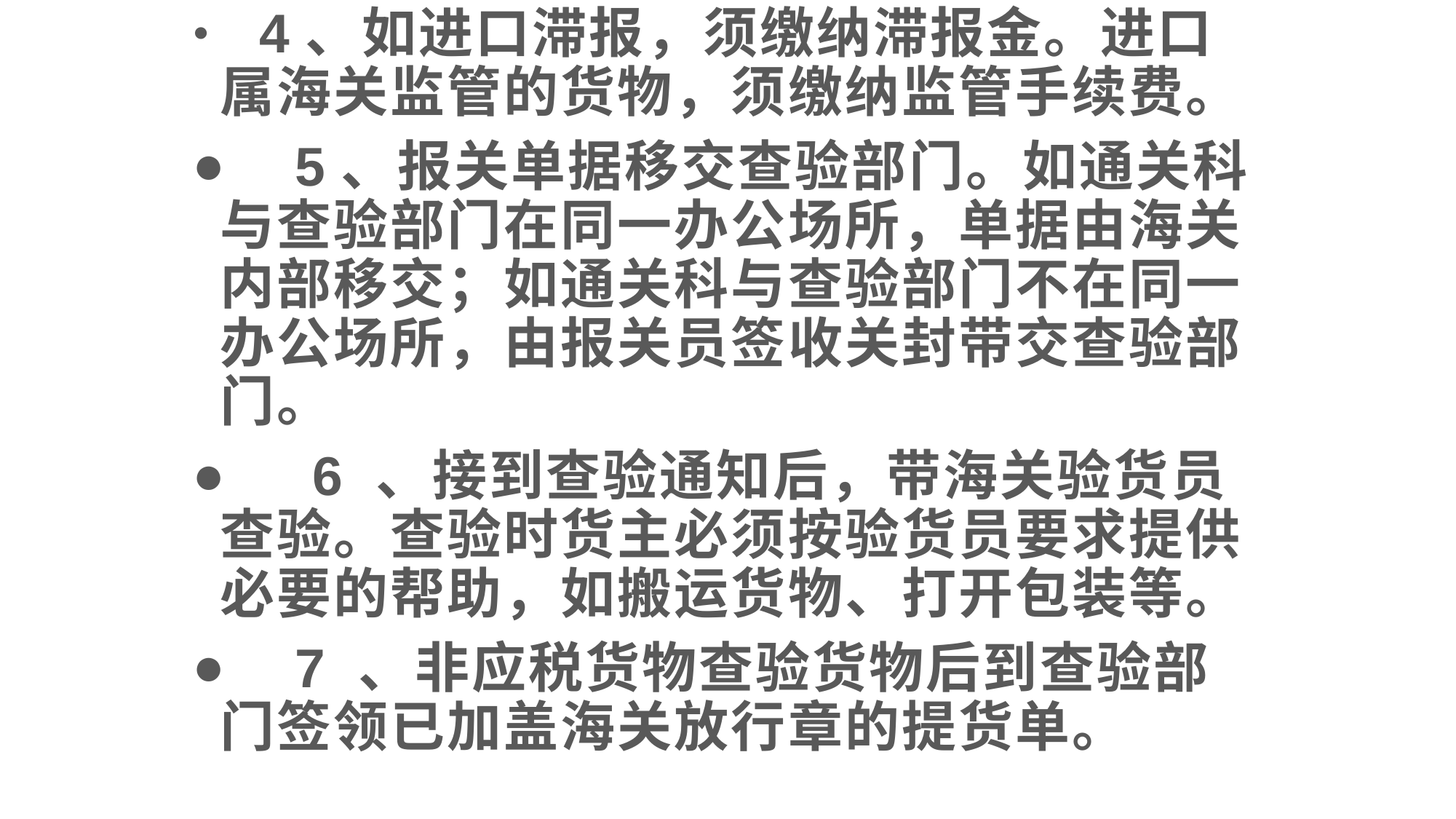

4、如进口滞报，须缴纳滞报金。进口属海关监管的货物，须缴纳监管手续费。
    5、报关单据移交查验部门。如通关科与查验部门在同一办公场所，单据由海关内部移交；如通关科与查验部门不在同一办公场所，由报关员签收关封带交查验部门。
     6 、接到查验通知后，带海关验货员查验。查验时货主必须按验货员要求提供必要的帮助，如搬运货物、打开包装等。
    7 、非应税货物查验货物后到查验部门签领已加盖海关放行章的提货单。